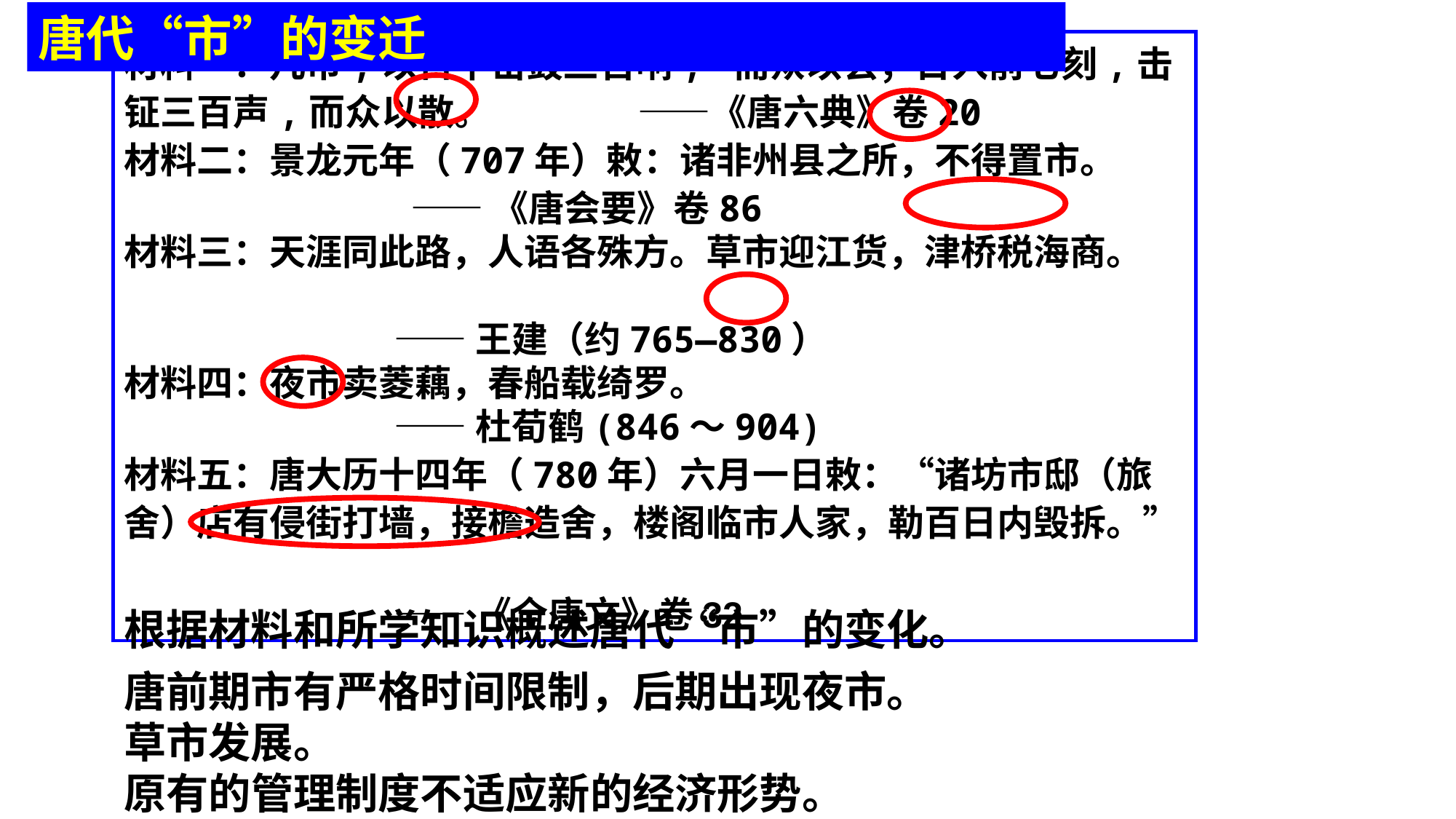

唐代“市”的变迁
材料一：凡市,以日中击鼓三百响, 而众以会；日入前七刻,击钲三百声,而众以散。                  ——《唐六典》卷20
材料二：景龙元年（707年）敕：诸非州县之所，不得置市。
                                   ——《唐会要》卷86
材料三：天涯同此路，人语各殊方。草市迎江货，津桥税海商。
                                 ——王建（约765—830）
材料四：夜市卖菱藕，春船载绮罗。
                                 ——杜荀鹤(846～904)
材料五：唐大历十四年（780年）六月一日敕：“诸坊市邸（旅舍）店有侵街打墙，接檐造舍，楼阁临市人家，勒百日内毁拆。”
                                 ——《全唐文》卷32

根据材料和所学知识概述唐代“市”的变化。
唐前期市有严格时间限制，后期出现夜市。
草市发展。
原有的管理制度不适应新的经济形势。